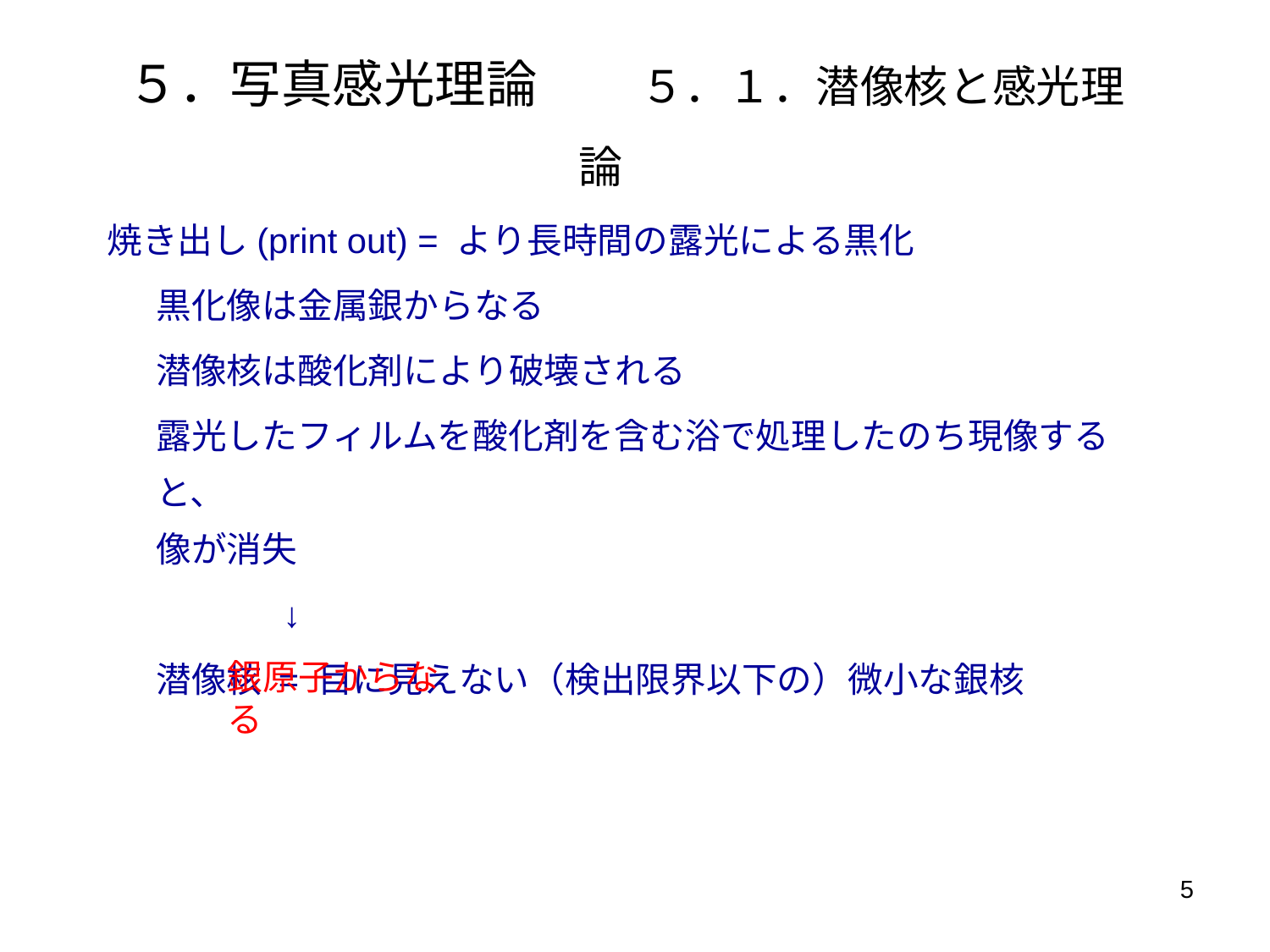

# ５．写真感光理論　　５．１．潜像核と感光理論
焼き出し(print out) = より長時間の露光による黒化
黒化像は金属銀からなる
潜像核は酸化剤により破壊される
露光したフィルムを酸化剤を含む浴で処理したのち現像すると、
像が消失
	↓
潜像核 = 目に見えない（検出限界以下の）微小な銀核

銀原子からなる
5